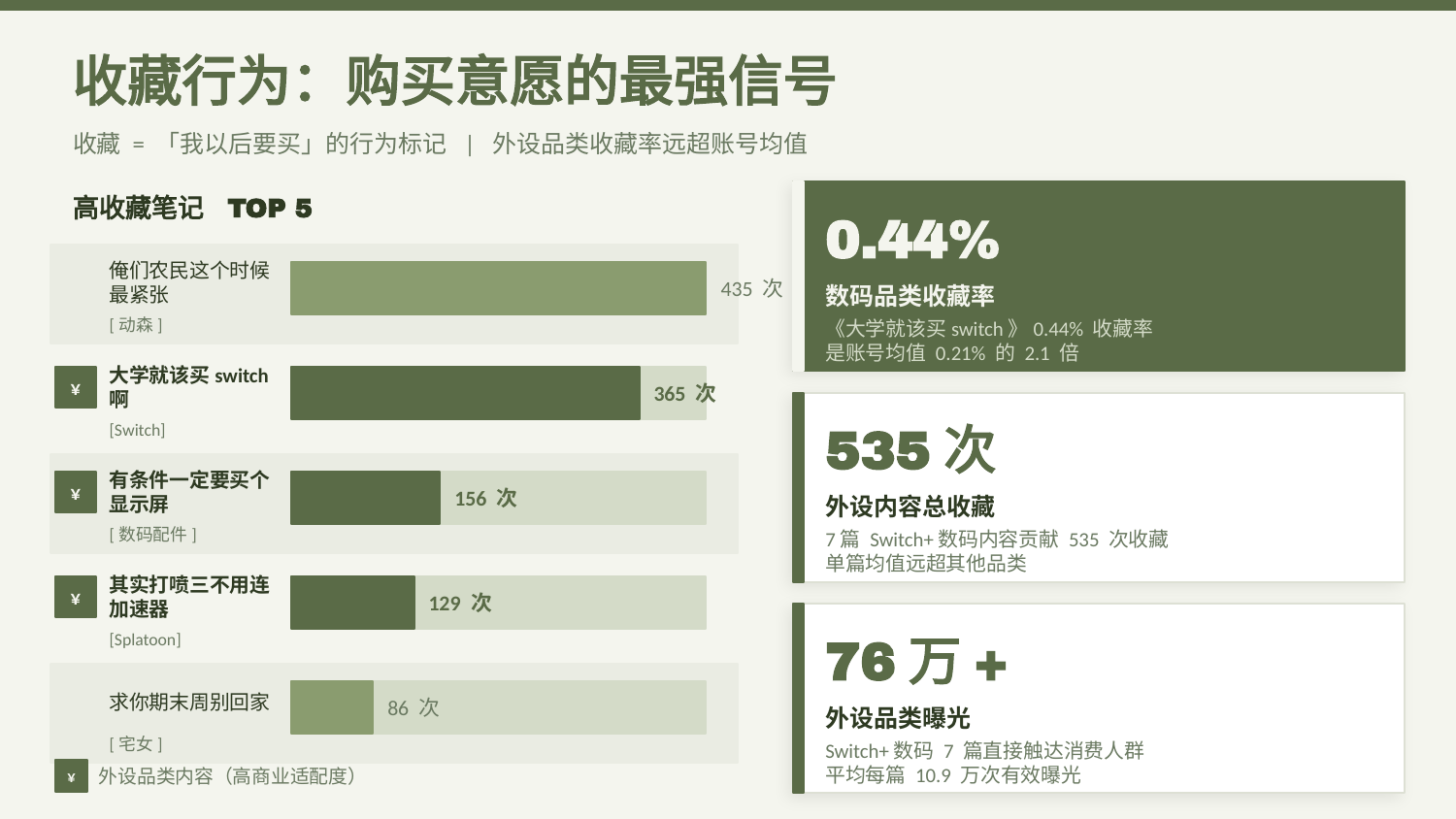

收藏行为：购买意愿的最强信号
收藏 = 「我以后要买」的行为标记  |  外设品类收藏率远超账号均值
高收藏笔记  TOP 5

0.44%

俺们农民这个时候最紧张

435 次
数码品类收藏率
[动森]
《大学就该买switch》0.44% 收藏率
是账号均值 0.21% 的 2.1 倍
大学就该买switch啊

¥

365 次

535次
[Switch]

有条件一定要买个显示屏

¥

156 次
外设内容总收藏
[数码配件]
7篇 Switch+数码内容贡献 535 次收藏
单篇均值远超其他品类
其实打喷三不用连加速器

¥

129 次

76万+
[Splatoon]

求你期末周别回家

86 次
外设品类曝光
[宅女]
Switch+数码 7 篇直接触达消费人群
平均每篇 10.9 万次有效曝光

¥
外设品类内容（高商业适配度）